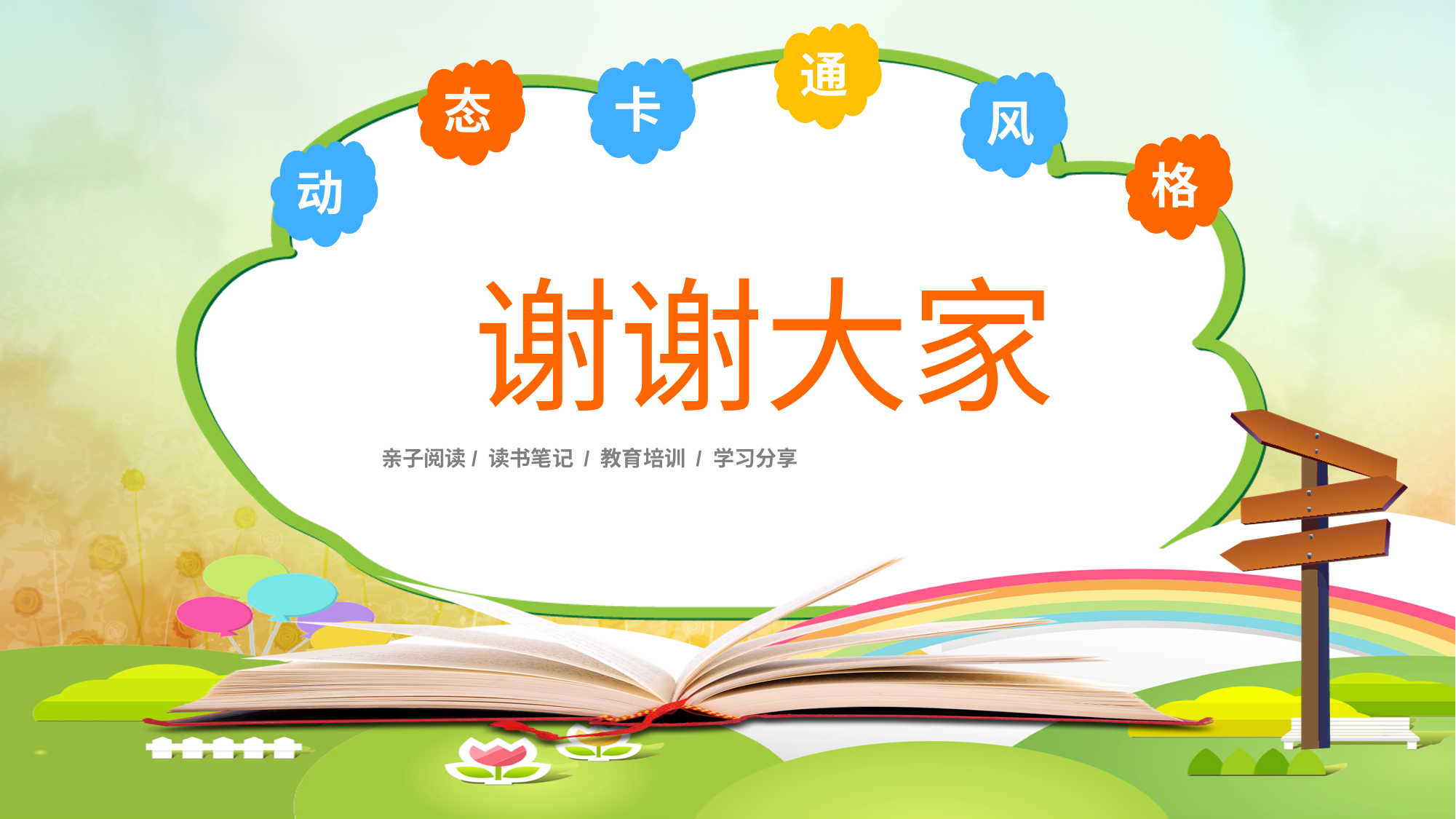

通
卡
态
风
格
动
谢谢大家
亲子阅读/ 读书笔记 / 教育培训 / 学习分享